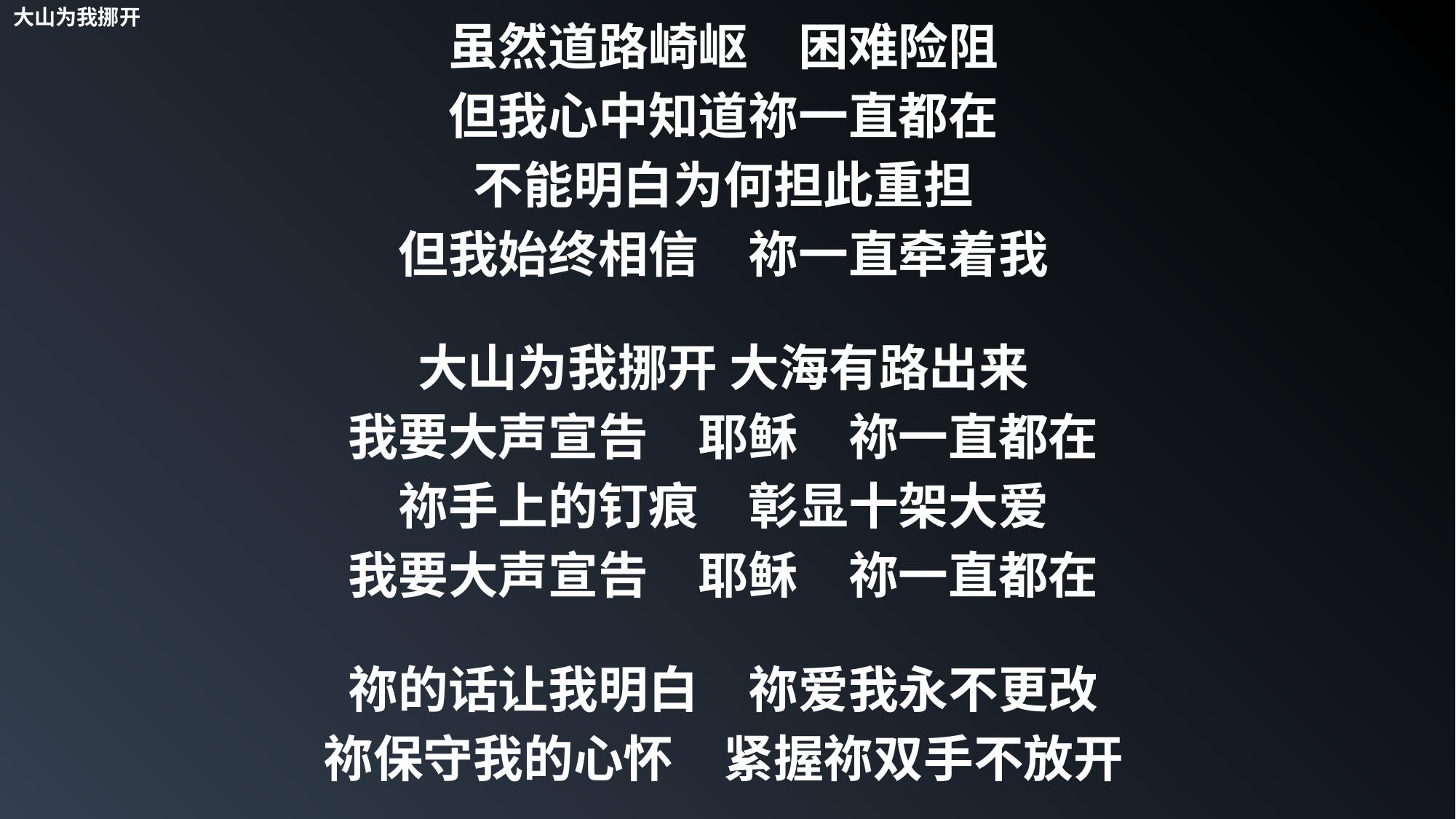

大山为我挪开
虽然道路崎岖　困难险阻
但我心中知道祢一直都在
不能明白为何担此重担
但我始终相信　祢一直牵着我

大山为我挪开 大海有路出来
我要大声宣告　耶稣　祢一直都在
祢手上的钉痕　彰显十架大爱
我要大声宣告　耶稣　祢一直都在

祢的话让我明白　祢爱我永不更改
祢保守我的心怀　紧握祢双手不放开